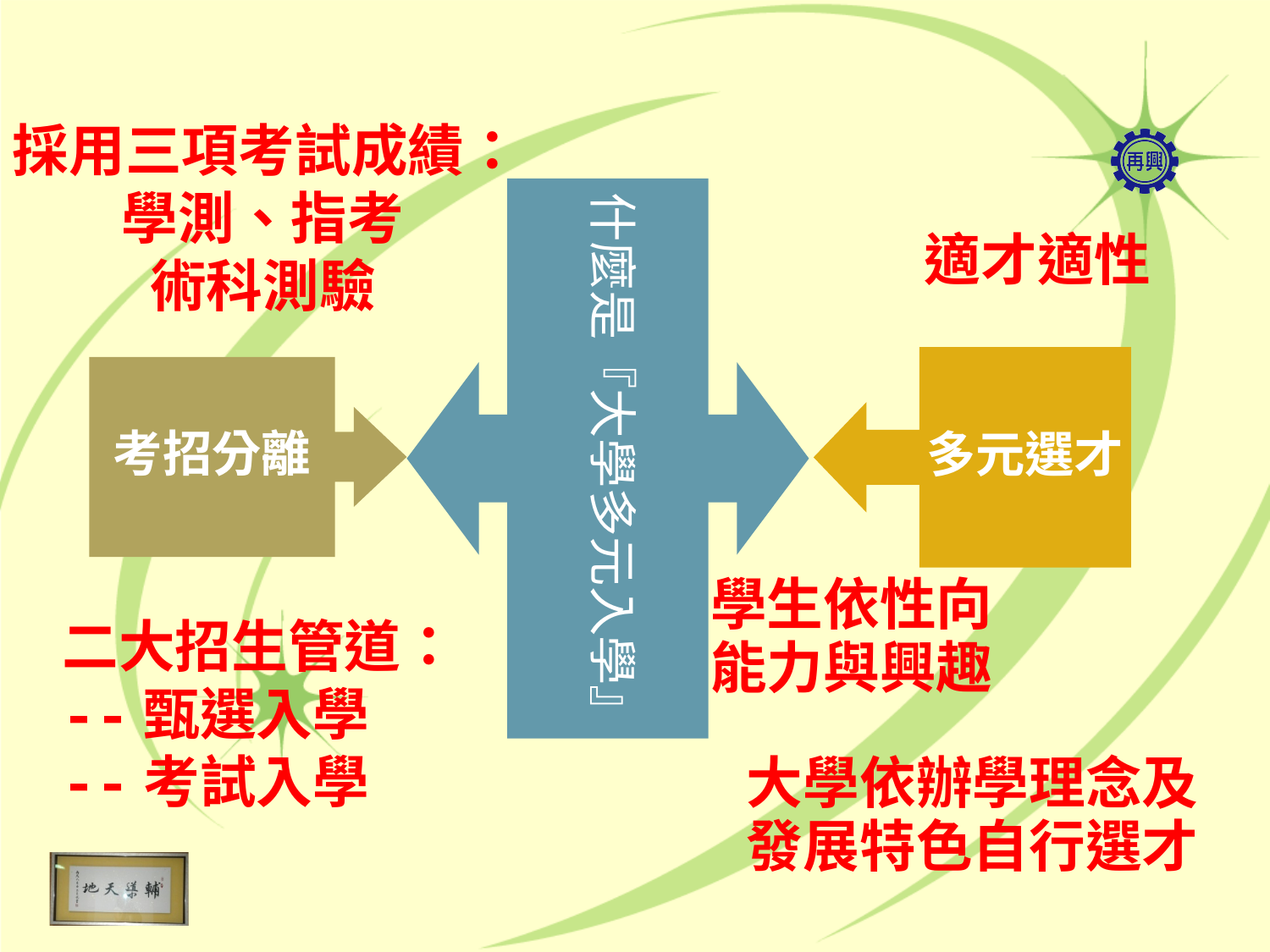

採用三項考試成績：
學測、指考
術科測驗

什麼是『大學多元入學』

適才適性
多元選才
考招分離
學生依性向
能力與興趣
二大招生管道：
--甄選入學
--考試入學
大學依辦學理念及
發展特色自行選才